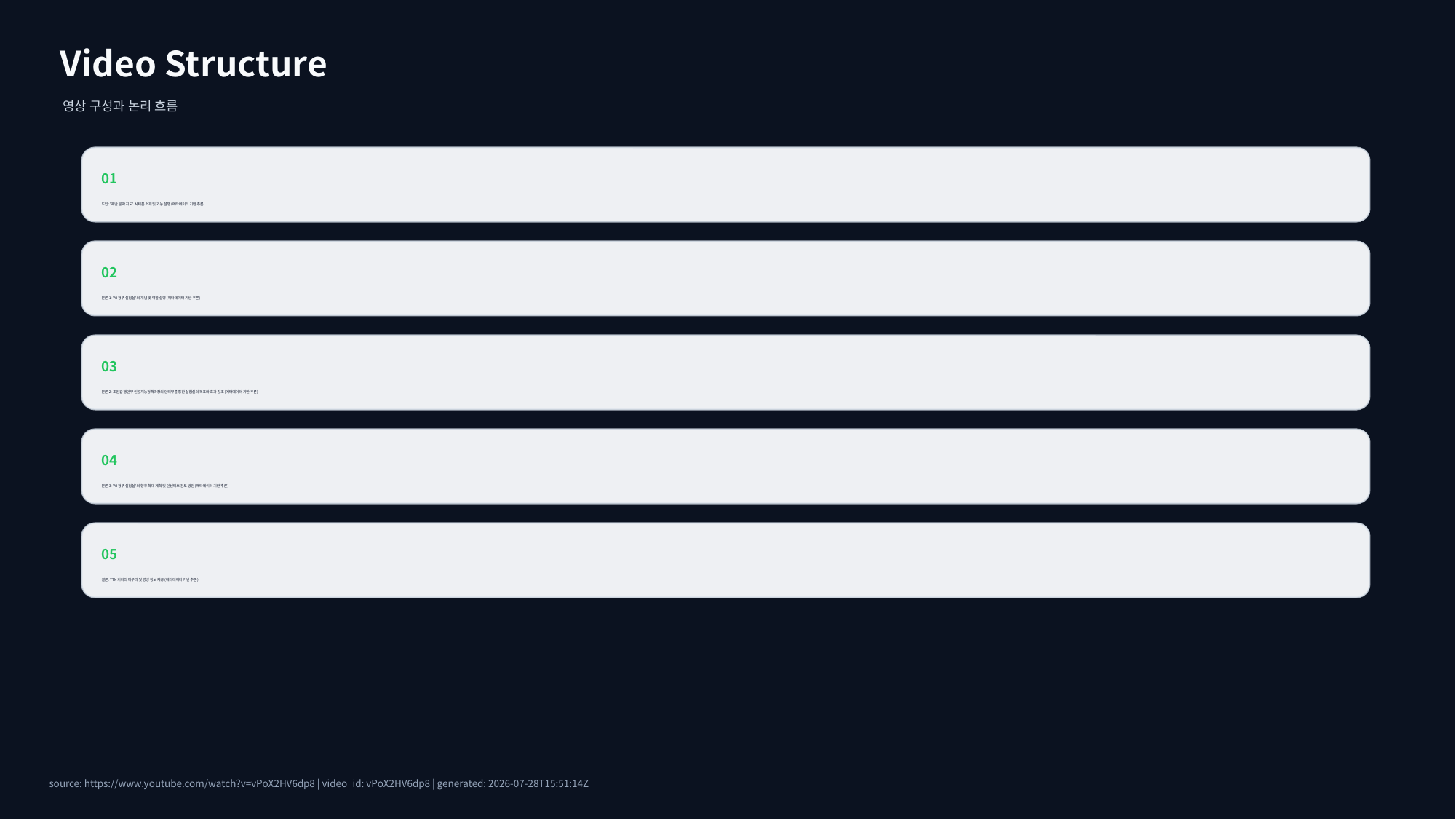

Video Structure
영상 구성과 논리 흐름

01
도입: '재난 문자 지도' 시제품 소개 및 기능 설명 (메타데이터 기반 추론)

02
본론 1: 'AI 정부 실험실'의 개념 및 역할 설명 (메타데이터 기반 추론)

03
본론 2: 조원갑 행안부 인공지능정책과장의 인터뷰를 통한 실험실의 목표와 효과 강조 (메타데이터 기반 추론)

04
본론 3: 'AI 정부 실험실'의 향후 확대 계획 및 인센티브 검토 방안 (메타데이터 기반 추론)

05
결론: YTN 기자의 마무리 및 영상 정보 제공 (메타데이터 기반 추론)
source: https://www.youtube.com/watch?v=vPoX2HV6dp8 | video_id: vPoX2HV6dp8 | generated: 2026-07-28T15:51:14Z